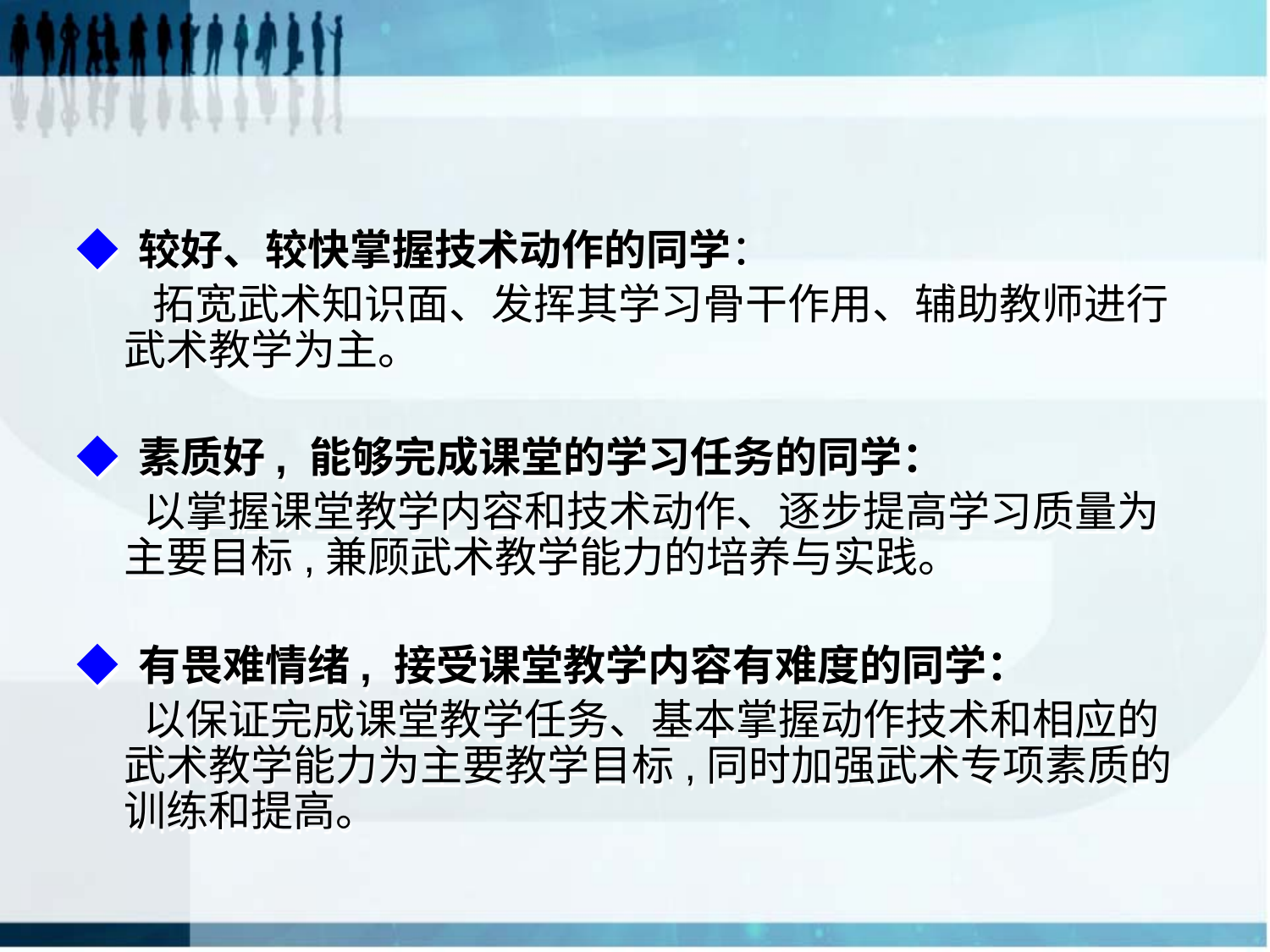

◆ 较好、较快掌握技术动作的同学：
       拓宽武术知识面、发挥其学习骨干作用、辅助教师进行武术教学为主。

◆ 素质好, 能够完成课堂的学习任务的同学：
      以掌握课堂教学内容和技术动作、逐步提高学习质量为主要目标,兼顾武术教学能力的培养与实践。

◆ 有畏难情绪, 接受课堂教学内容有难度的同学：
      以保证完成课堂教学任务、基本掌握动作技术和相应的武术教学能力为主要教学目标,同时加强武术专项素质的训练和提高。